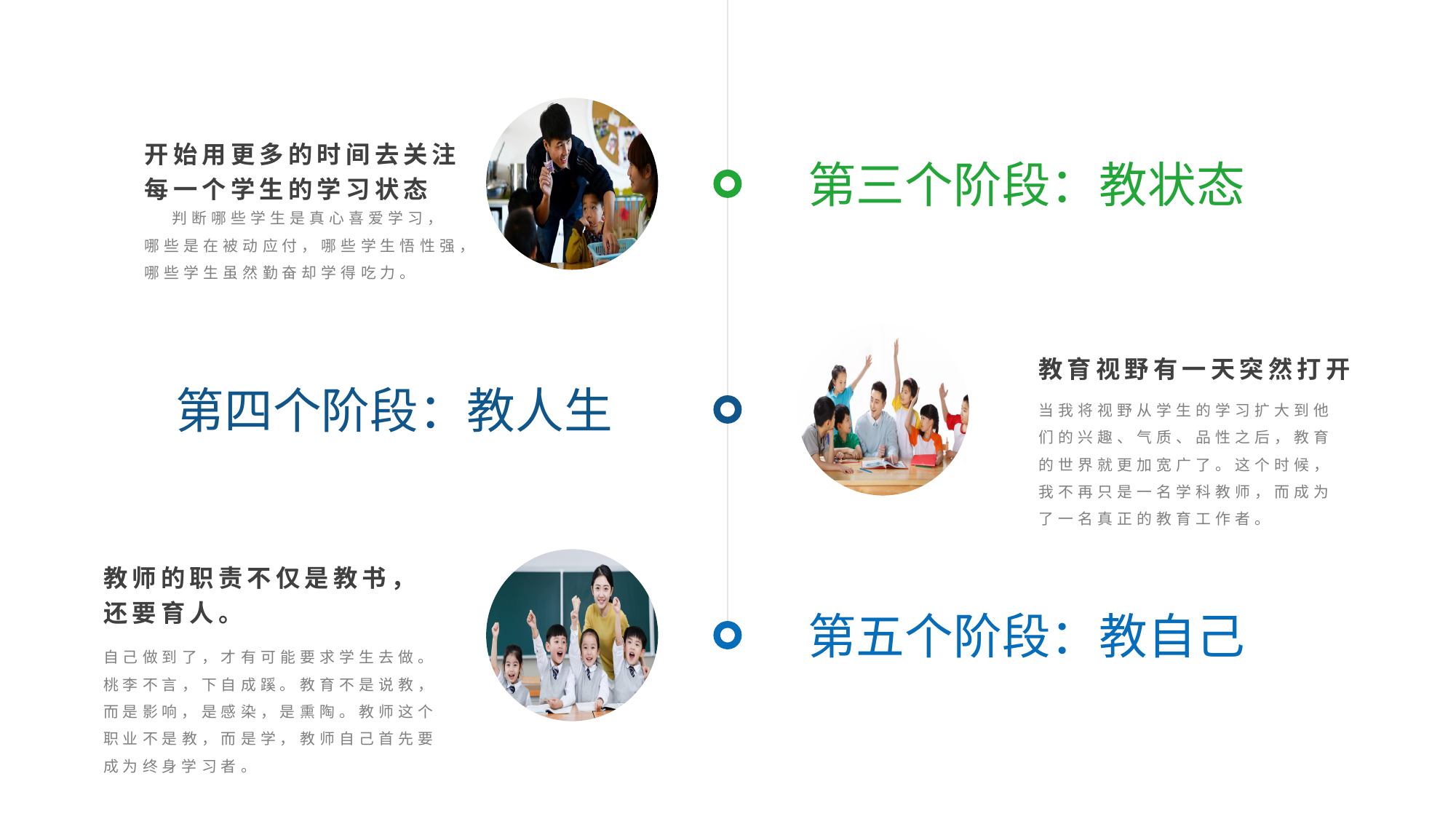

开始用更多的时间去关注每一个学生的学习状态
   判断哪些学生是真心喜爱学习，哪些是在被动应付，哪些学生悟性强，哪些学生虽然勤奋却学得吃力。
第三个阶段：教状态

教育视野有一天突然打开
当我将视野从学生的学习扩大到他们的兴趣、气质、品性之后，教育的世界就更加宽广了。这个时候，我不再只是一名学科教师，而成为了一名真正的教育工作者。
第四个阶段：教人生

教师的职责不仅是教书，还要育人。
自己做到了，才有可能要求学生去做。桃李不言，下自成蹊。教育不是说教，而是影响，是感染，是熏陶。教师这个职业不是教，而是学，教师自己首先要成为终身学习者。
第五个阶段：教自己